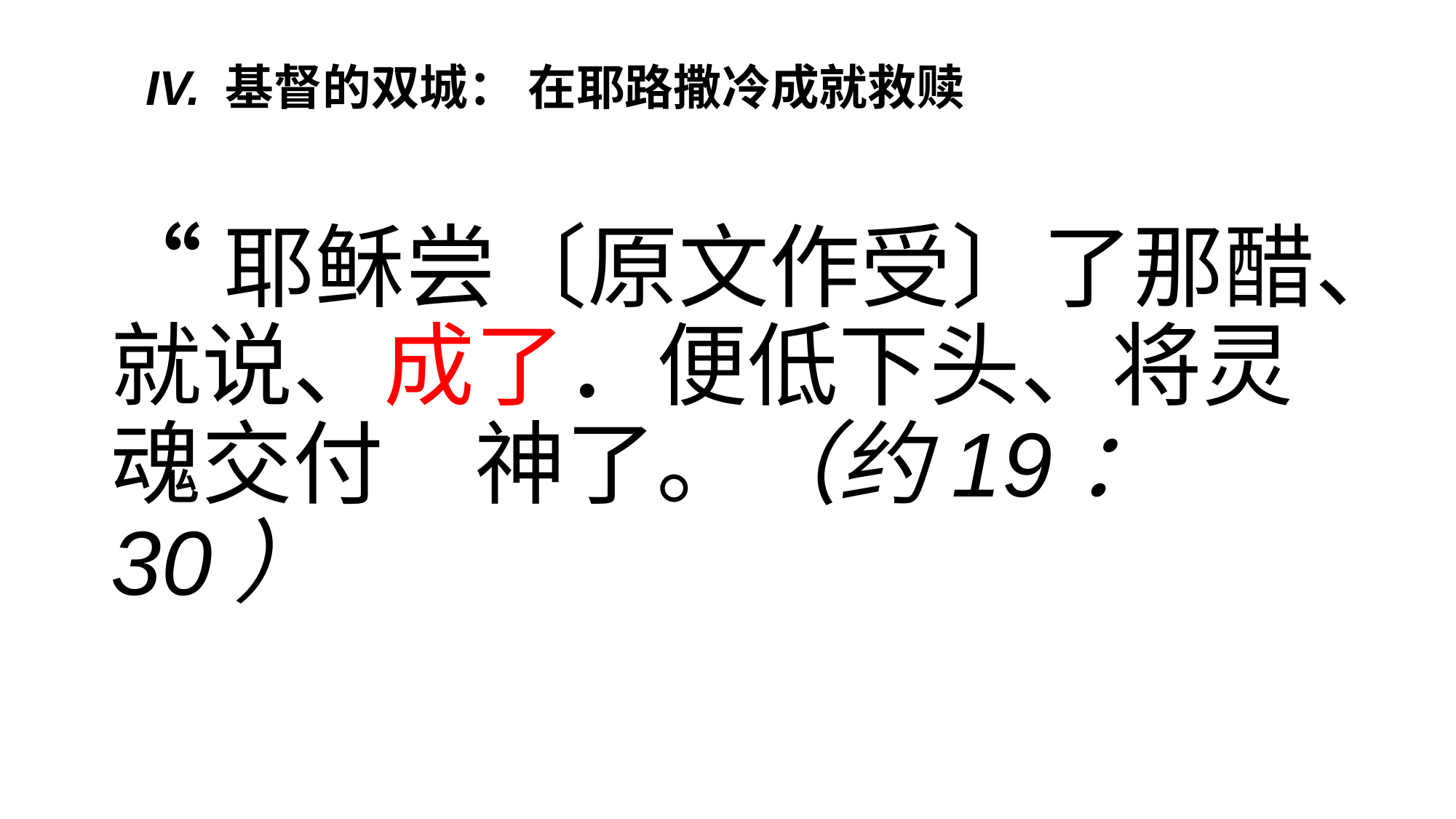

# IV. 基督的双城： 在耶路撒冷成就救赎
“耶稣尝〔原文作受〕了那醋、就说、成了．便低下头、将灵魂交付　神了。（约19：30）